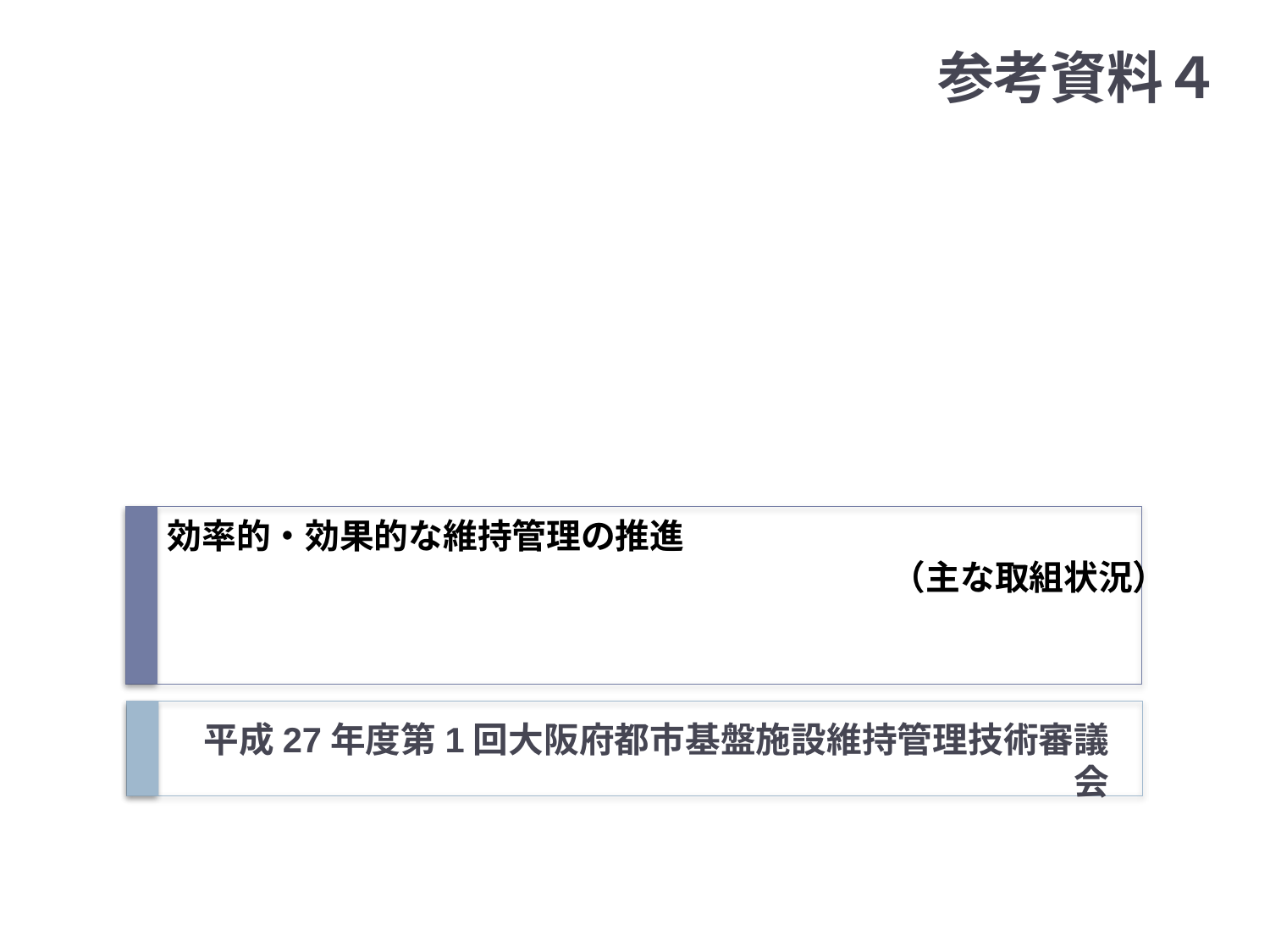

参考資料４
# 効率的・効果的な維持管理の推進 　　　　　　　　　　　　　　　　　　　　　（主な取組状況）
平成27年度第1回大阪府都市基盤施設維持管理技術審議会